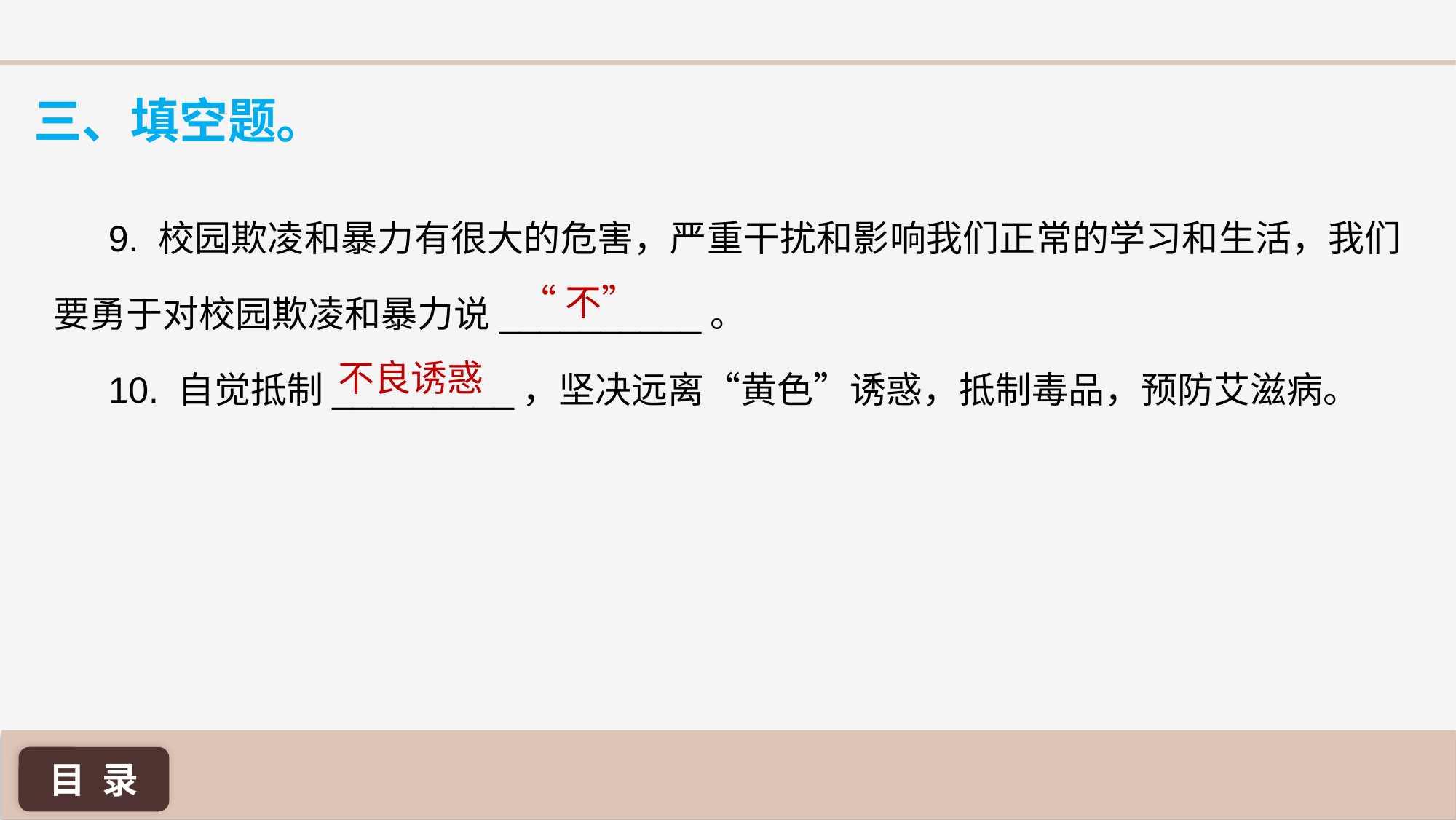

三、填空题。
9. 校园欺凌和暴力有很大的危害，严重干扰和影响我们正常的学习和生活，我们要勇于对校园欺凌和暴力说__________。
10. 自觉抵制_________，坚决远离“黄色”诱惑，抵制毒品，预防艾滋病。
“不”
不良诱惑